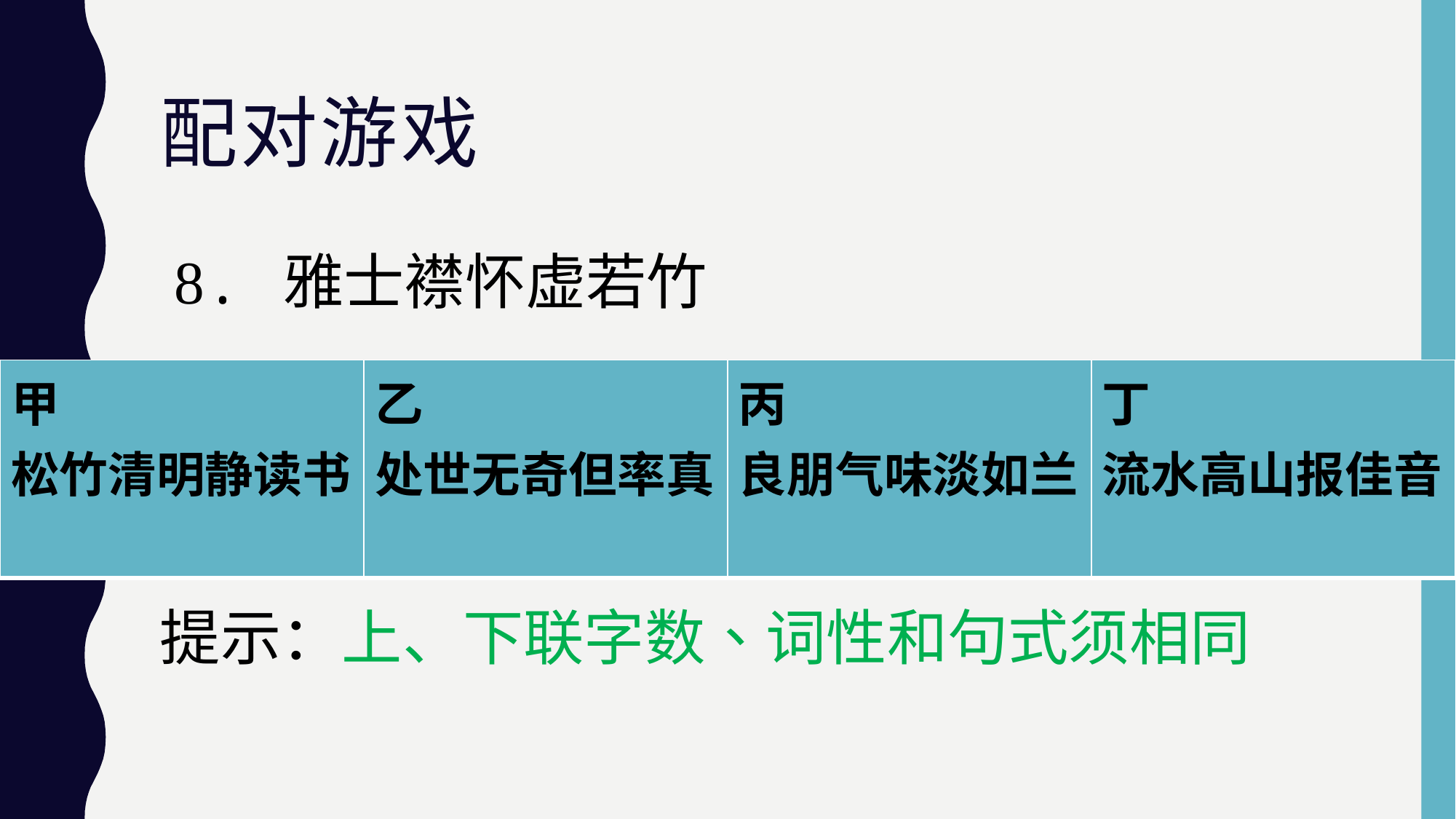

# 配对游戏
8.	雅士襟怀虚若竹
| 甲 松竹清明静读书 | 乙 处世无奇但率真 | 丙 良朋气味淡如兰 | 丁 流水高山报佳音 |
| --- | --- | --- | --- |
提示：上、下联字数、词性和句式须相同